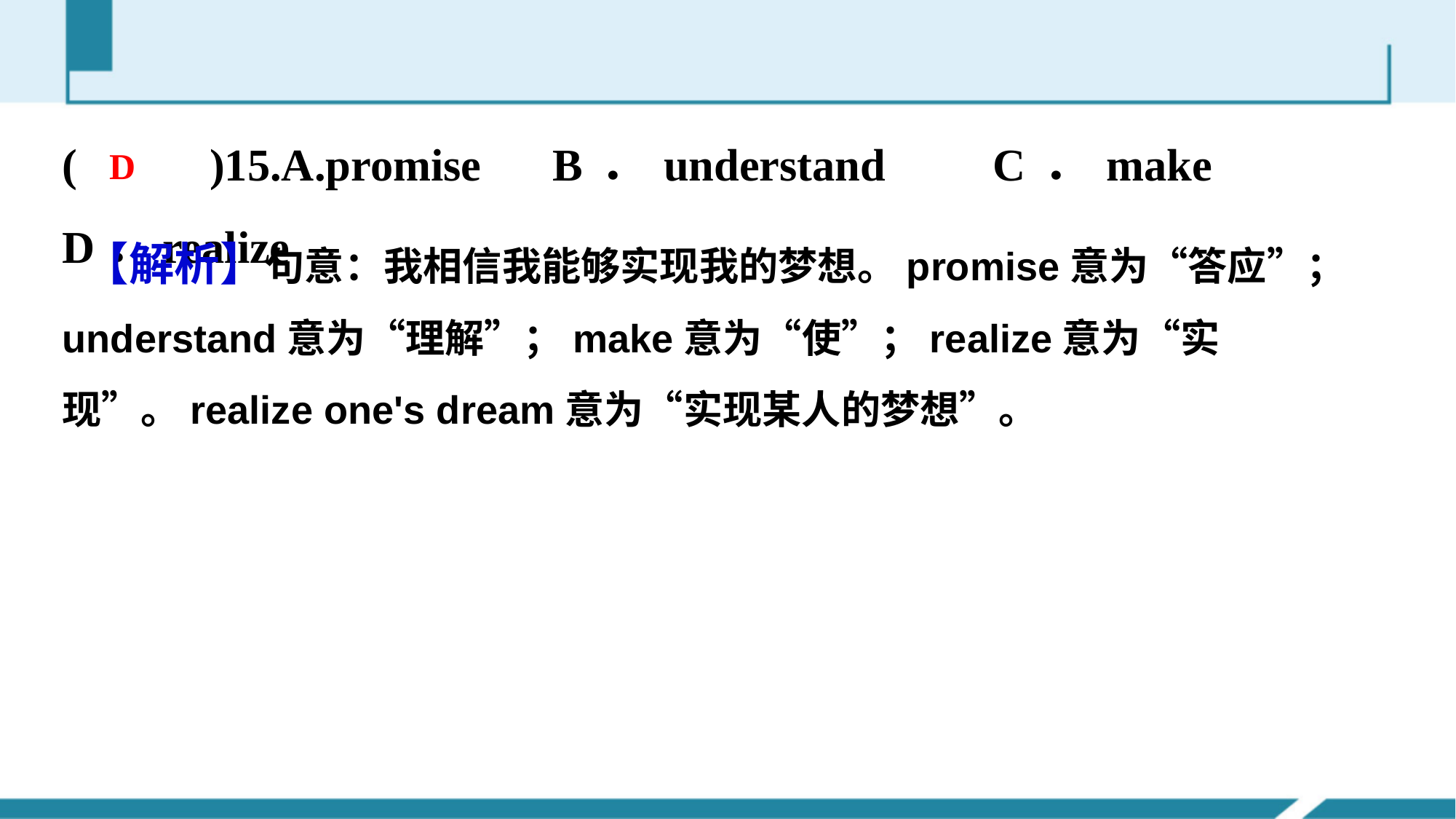

(　　)15.A.promise    B．understand      C．make           D．realize

D
 【解析】句意：我相信我能够实现我的梦想。promise意为“答应”；understand意为“理解”；make意为“使”；realize意为“实现”。realize one's dream意为“实现某人的梦想”。